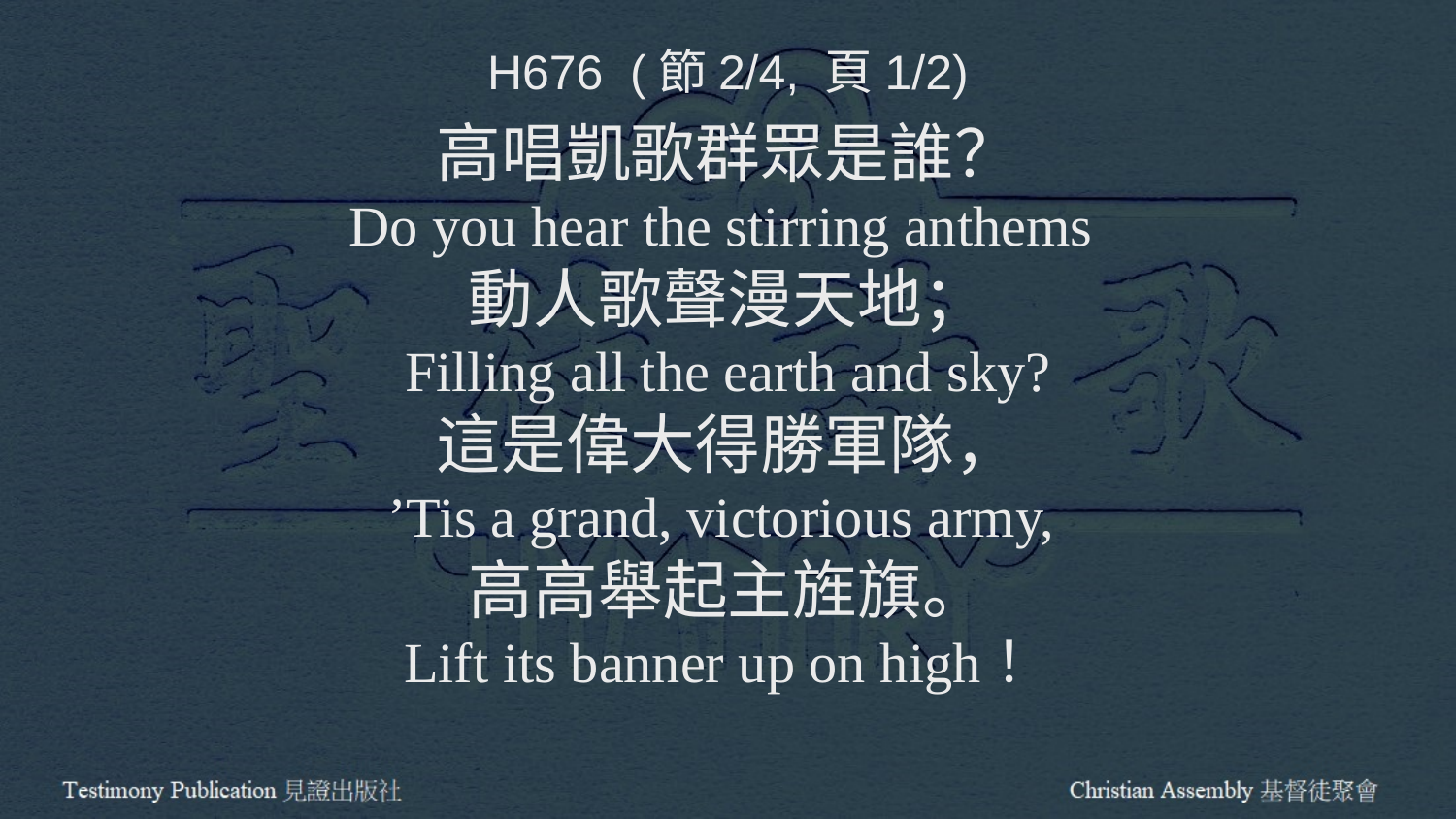

H676  (節2/4, 頁1/2)
高唱凱歌群眾是誰？
Do you hear the stirring anthems
動人歌聲漫天地；
Filling all the earth and sky?
這是偉大得勝軍隊，
’Tis a grand, victorious army,
高高舉起主旌旗。
Lift its banner up on high！